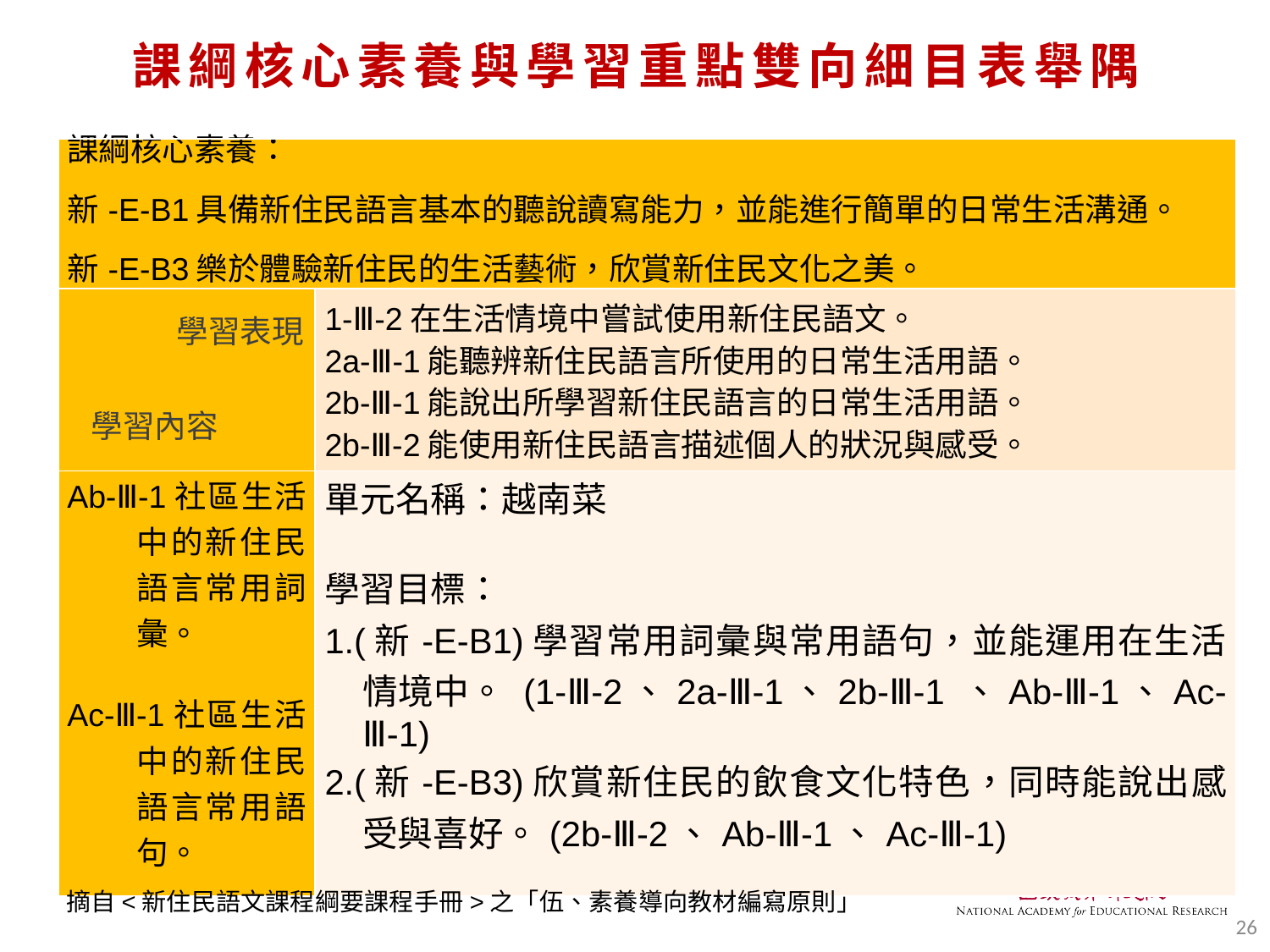

# 課綱核心素養與學習重點雙向細目表舉隅
| 課綱核心素養： 新-E-B1具備新住民語言基本的聽說讀寫能力，並能進行簡單的日常生活溝通。 新-E-B3樂於體驗新住民的生活藝術，欣賞新住民文化之美。 |  |
| --- | --- |
| 學習表現   學習內容 | 1-Ⅲ-2在生活情境中嘗試使用新住民語文。 2a-Ⅲ-1能聽辨新住民語言所使用的日常生活用語。 2b-Ⅲ-1能說出所學習新住民語言的日常生活用語。 2b-Ⅲ-2能使用新住民語言描述個人的狀況與感受。 |
| Ab-Ⅲ-1社區生活中的新住民語言常用詞彙。 Ac-Ⅲ-1社區生活中的新住民語言常用語句。 | 單元名稱：越南菜 學習目標： 1.(新-E-B1)學習常用詞彙與常用語句，並能運用在生活情境中。 (1-Ⅲ-2、2a-Ⅲ-1、2b-Ⅲ-1 、Ab-Ⅲ-1、Ac-Ⅲ-1) 2.(新-E-B3)欣賞新住民的飲食文化特色，同時能說出感受與喜好。(2b-Ⅲ-2、Ab-Ⅲ-1、Ac-Ⅲ-1) |
摘自<新住民語文課程綱要課程手冊>之「伍、素養導向教材編寫原則」
26